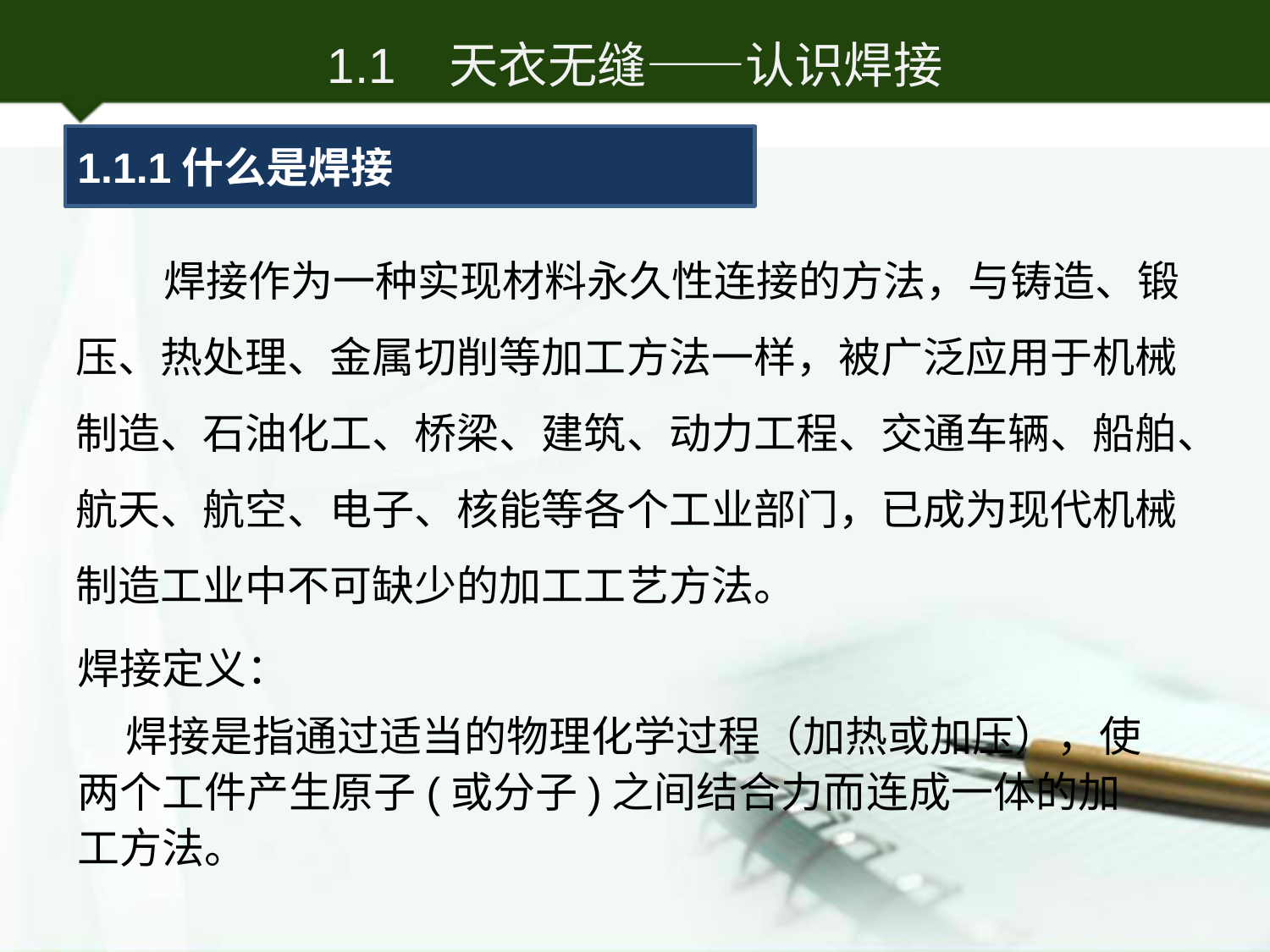

1.1   天衣无缝——认识焊接
1.1.1什么是焊接
焊接作为一种实现材料永久性连接的方法，与铸造、锻压、热处理、金属切削等加工方法一样，被广泛应用于机械制造、石油化工、桥梁、建筑、动力工程、交通车辆、船舶、航天、航空、电子、核能等各个工业部门，已成为现代机械制造工业中不可缺少的加工工艺方法。
焊接定义：
    焊接是指通过适当的物理化学过程（加热或加压），使两个工件产生原子(或分子)之间结合力而连成一体的加工方法。